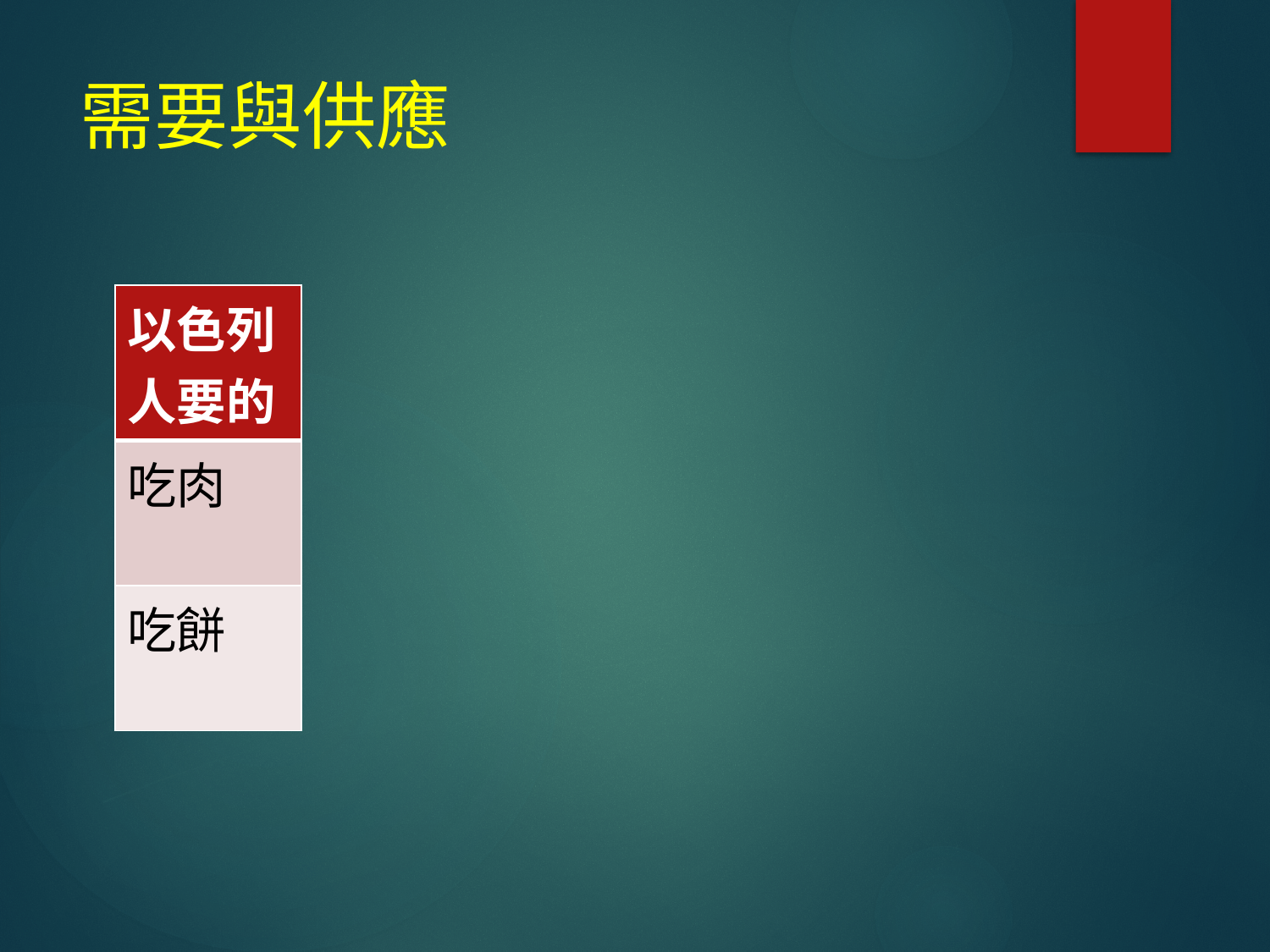

# 需要與供應
| 以色列人要的 |
| --- |
| 吃肉 |
| 吃餅 |